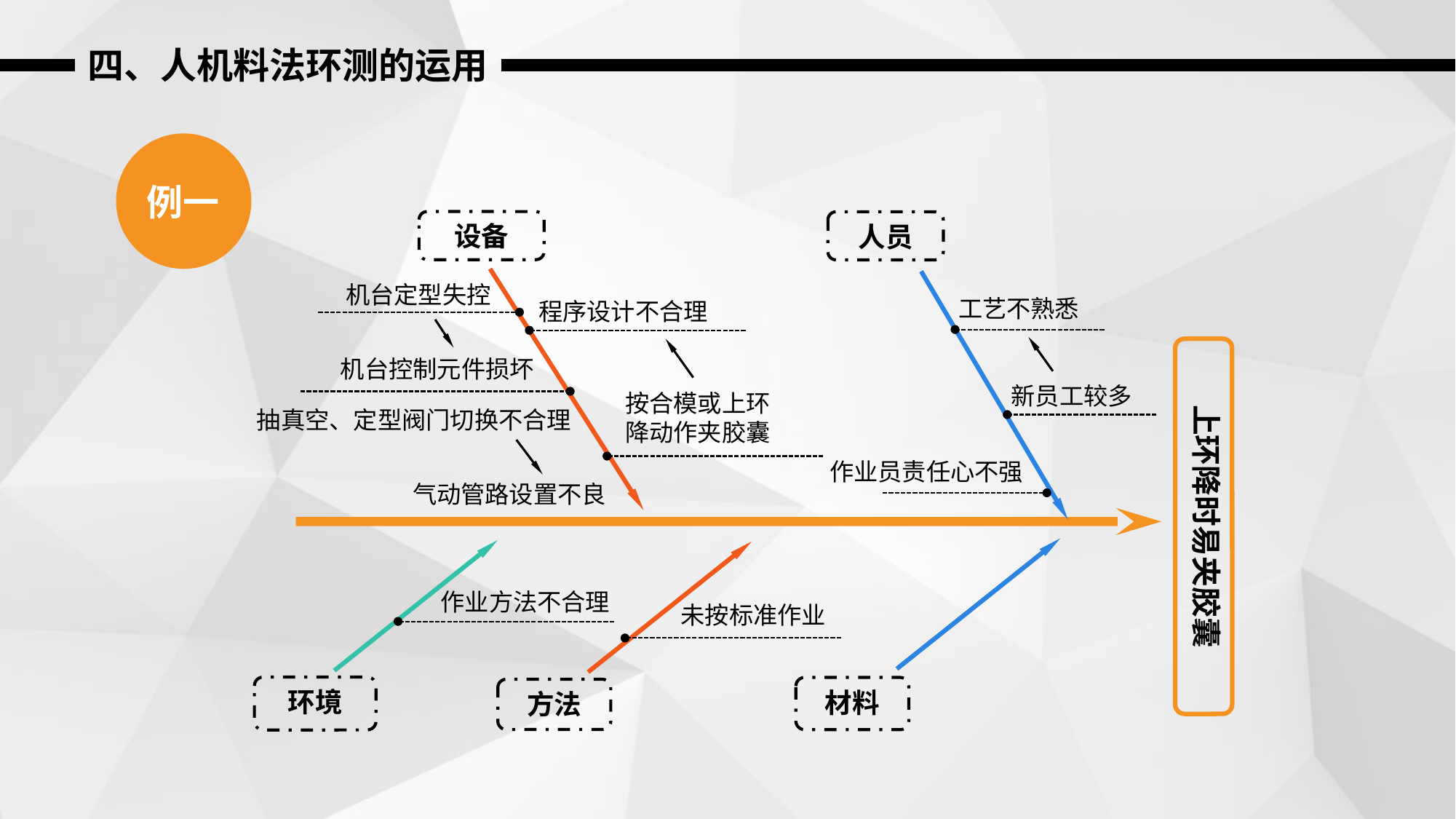

四、人机料法环测的运用
例一
设备
人员

机台定型失控
工艺不熟悉
程序设计不合理

上环降时易夹胶囊

机台控制元件损坏
新员工较多
按合模或上环降动作夹胶囊
抽真空、定型阀门切换不合理

作业员责任心不强
气动管路设置不良

作业方法不合理
未按标准作业
环境
材料
方法